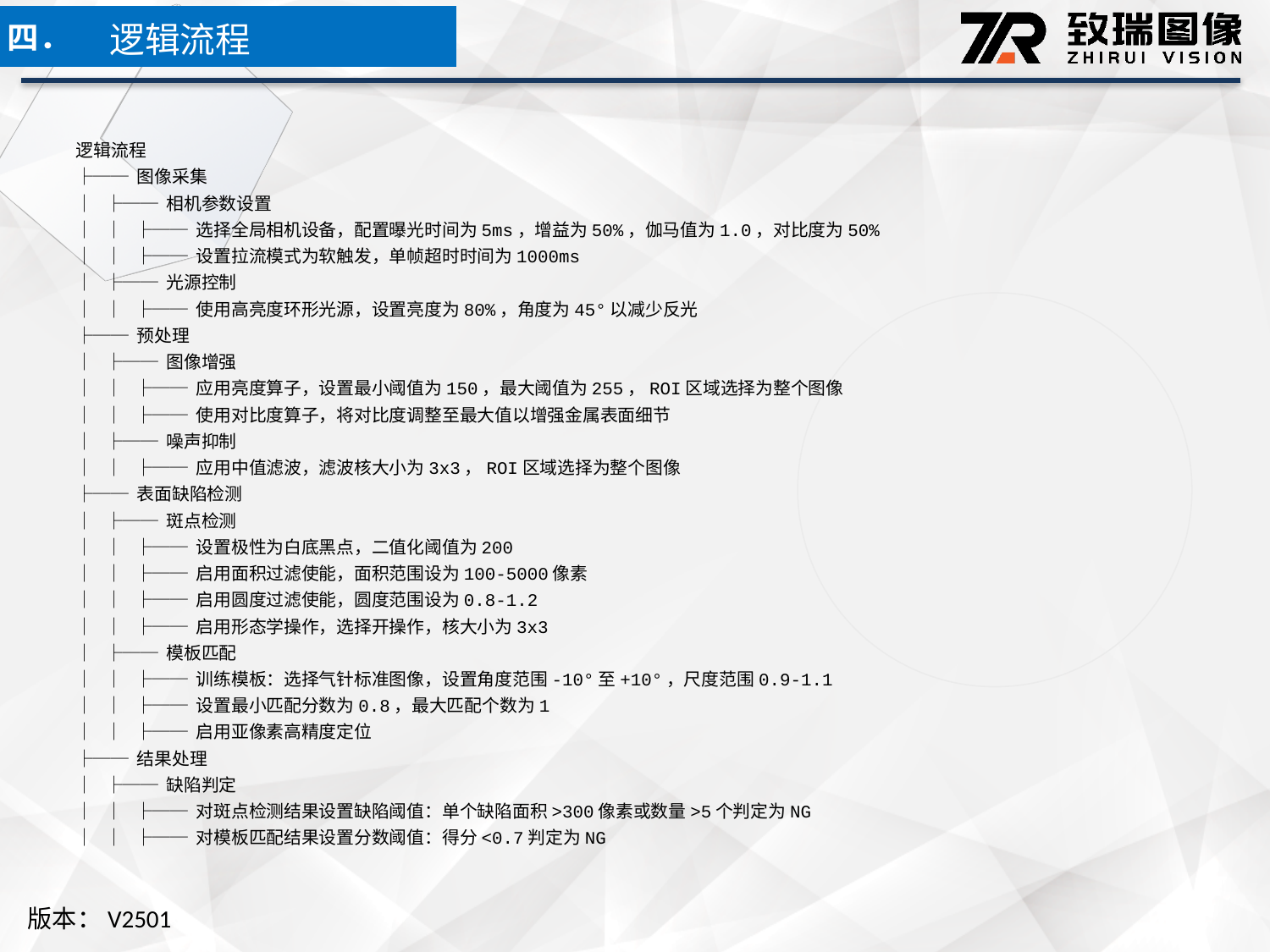

逻辑流程
四．

逻辑流程
├── 图像采集
│   ├── 相机参数设置
│   │   ├── 选择全局相机设备，配置曝光时间为5ms，增益为50%，伽马值为1.0，对比度为50%
│   │   ├── 设置拉流模式为软触发，单帧超时时间为1000ms
│   ├── 光源控制
│   │   ├── 使用高亮度环形光源，设置亮度为80%，角度为45°以减少反光
├── 预处理
│   ├── 图像增强
│   │   ├── 应用亮度算子，设置最小阈值为150，最大阈值为255，ROI区域选择为整个图像
│   │   ├── 使用对比度算子，将对比度调整至最大值以增强金属表面细节
│   ├── 噪声抑制
│   │   ├── 应用中值滤波，滤波核大小为3x3，ROI区域选择为整个图像
├── 表面缺陷检测
│   ├── 斑点检测
│   │   ├── 设置极性为白底黑点，二值化阈值为200
│   │   ├── 启用面积过滤使能，面积范围设为100-5000像素
│   │   ├── 启用圆度过滤使能，圆度范围设为0.8-1.2
│   │   ├── 启用形态学操作，选择开操作，核大小为3x3
│   ├── 模板匹配
│   │   ├── 训练模板：选择气针标准图像，设置角度范围-10°至+10°，尺度范围0.9-1.1
│   │   ├── 设置最小匹配分数为0.8，最大匹配个数为1
│   │   ├── 启用亚像素高精度定位
├── 结果处理
│   ├── 缺陷判定
│   │   ├── 对斑点检测结果设置缺陷阈值：单个缺陷面积>300像素或数量>5个判定为NG
│   │   ├── 对模板匹配结果设置分数阈值：得分<0.7判定为NG